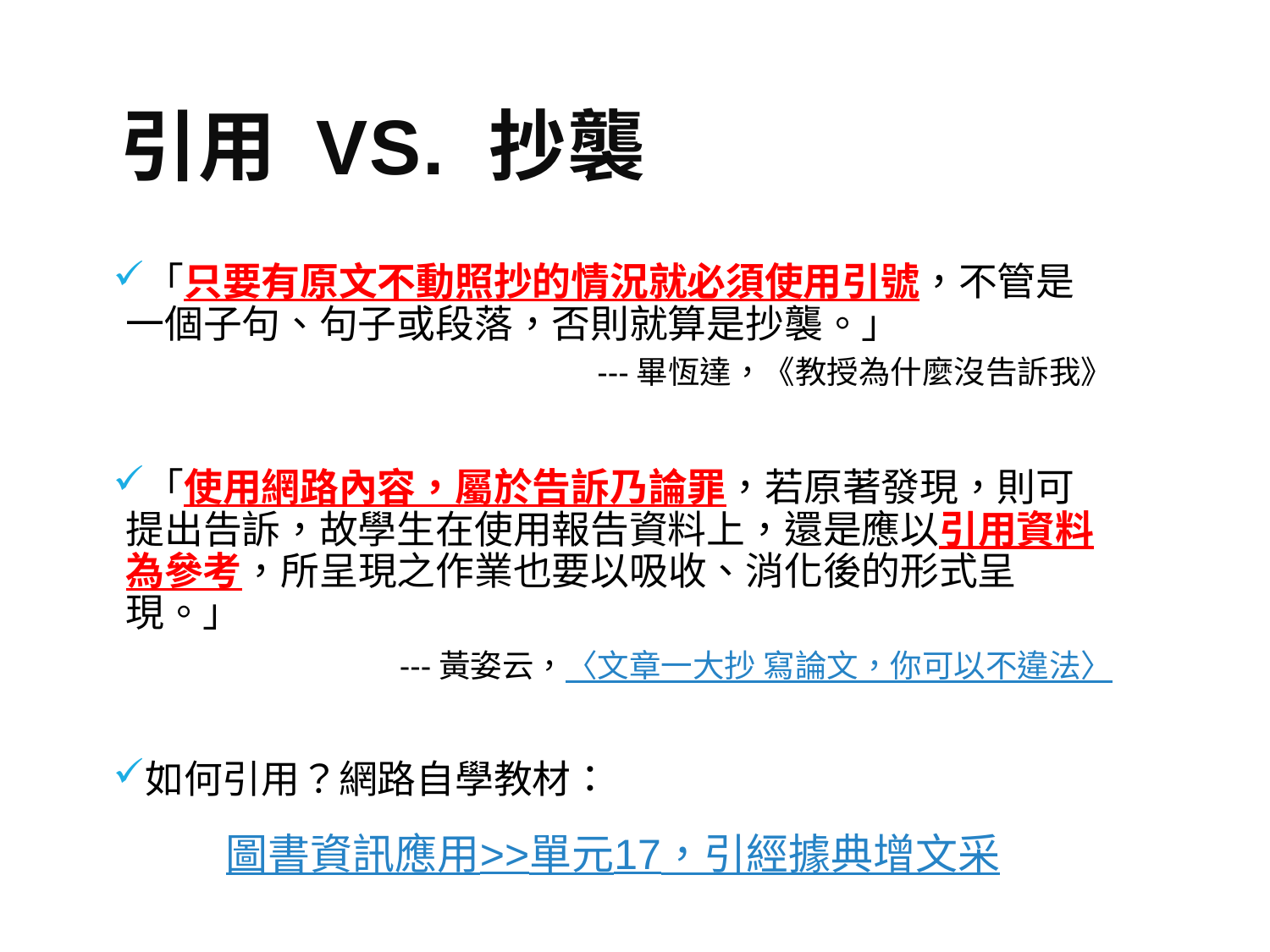

# 引用 vs. 抄襲
「只要有原文不動照抄的情況就必須使用引號，不管是一個子句、句子或段落，否則就算是抄襲。」
---畢恆達，《教授為什麼沒告訴我》

「使用網路內容，屬於告訴乃論罪，若原著發現，則可提出告訴，故學生在使用報告資料上，還是應以引用資料為參考，所呈現之作業也要以吸收、消化後的形式呈現。」
---黃姿云，〈文章一大抄 寫論文，你可以不違法〉

如何引用？網路自學教材：
圖書資訊應用>>單元17，引經據典增文采

51